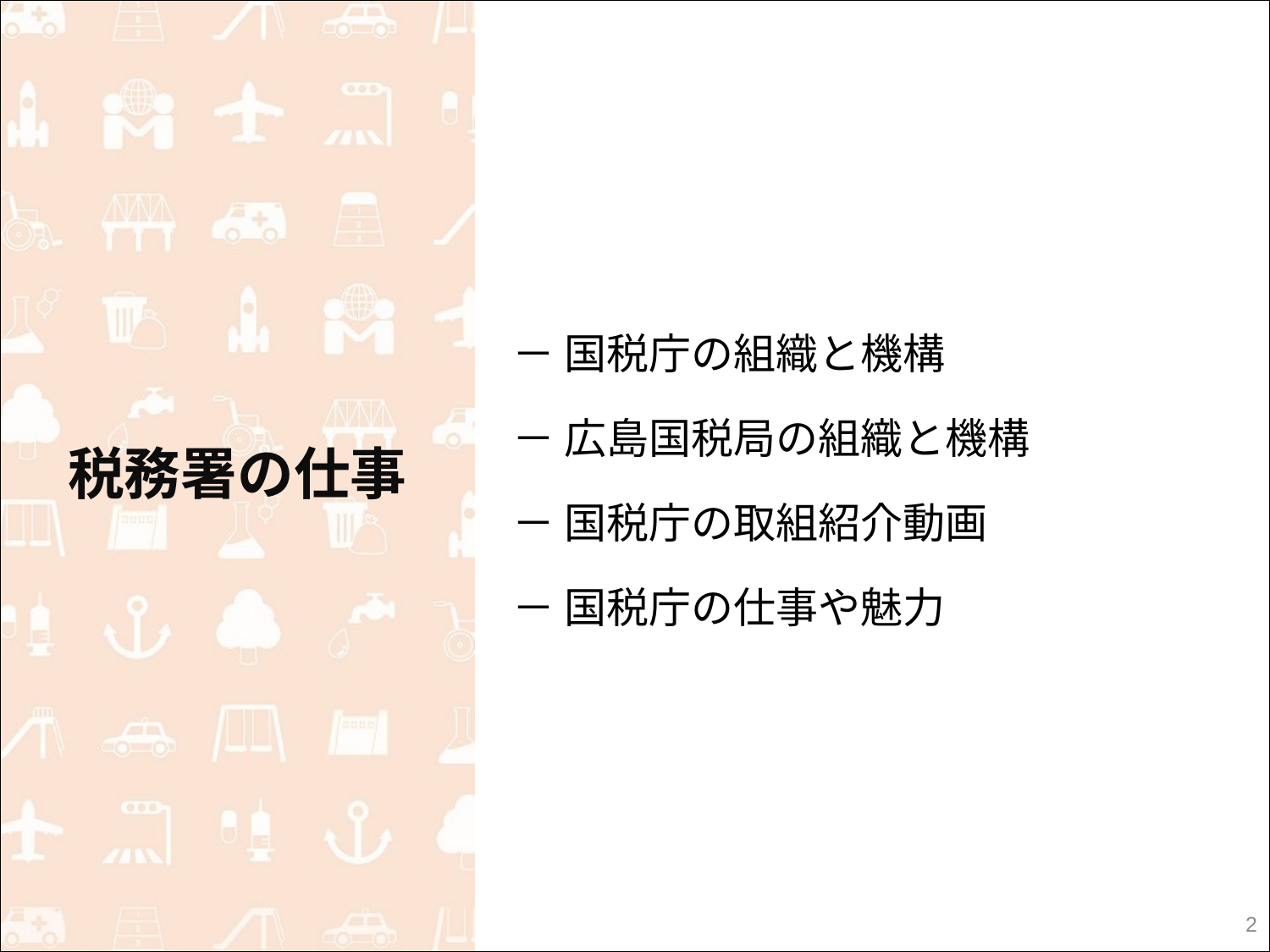

# 税務署の仕事

－ 国税庁の組織と機構
－ 広島国税局の組織と機構
－ 国税庁の取組紹介動画
－ 国税庁の仕事や魅力

2